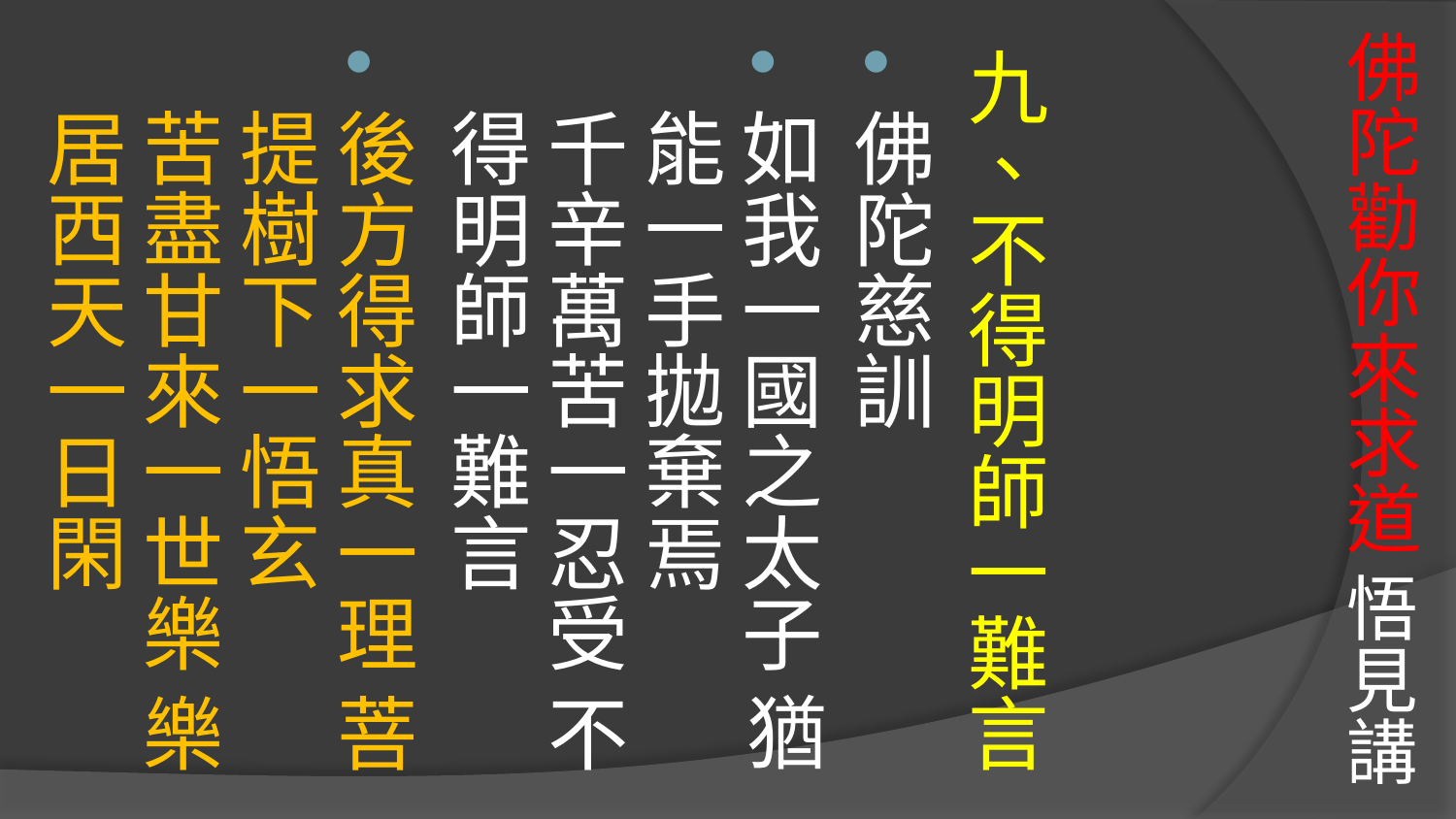

# 佛陀勸你來求道 悟見講
九、不得明師一難言
佛陀慈訓
如我一國之太子 猶能一手拋棄焉 
千辛萬苦一忍受 不得明師一難言
後方得求真一理 菩提樹下一悟玄 
苦盡甘來一世樂 樂居西天一日閑